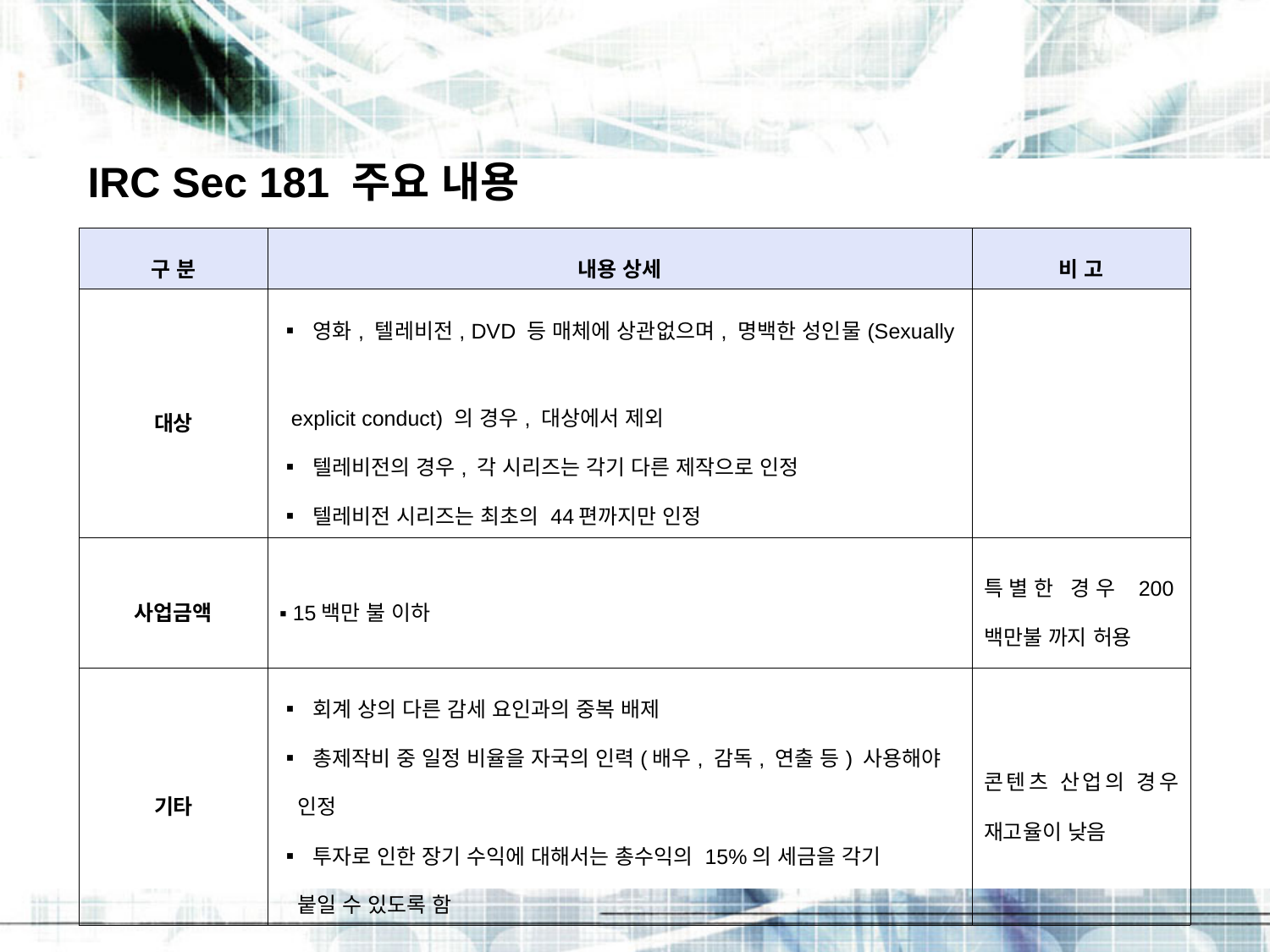

IRC Sec 181 주요 내용
| 구 분 | 내용 상세 | 비 고 |
| --- | --- | --- |
| 대상 | ▪ 영화, 텔레비전, DVD 등 매체에 상관없으며, 명백한 성인물(Sexually explicit conduct) 의 경우, 대상에서 제외 ▪ 텔레비전의 경우, 각 시리즈는 각기 다른 제작으로 인정 ▪ 텔레비전 시리즈는 최초의 44편까지만 인정 |  |
| 사업금액 | ▪ 15백만 불 이하 | 특별한 경우 200백만불 까지 허용 |
| 기타 | ▪ 회계 상의 다른 감세 요인과의 중복 배제 ▪ 총제작비 중 일정 비율을 자국의 인력(배우, 감독, 연출 등) 사용해야 인정 ▪ 투자로 인한 장기 수익에 대해서는 총수익의 15%의 세금을 각기 붙일 수 있도록 함 | 콘텐츠 산업의 경우 재고율이 낮음 |